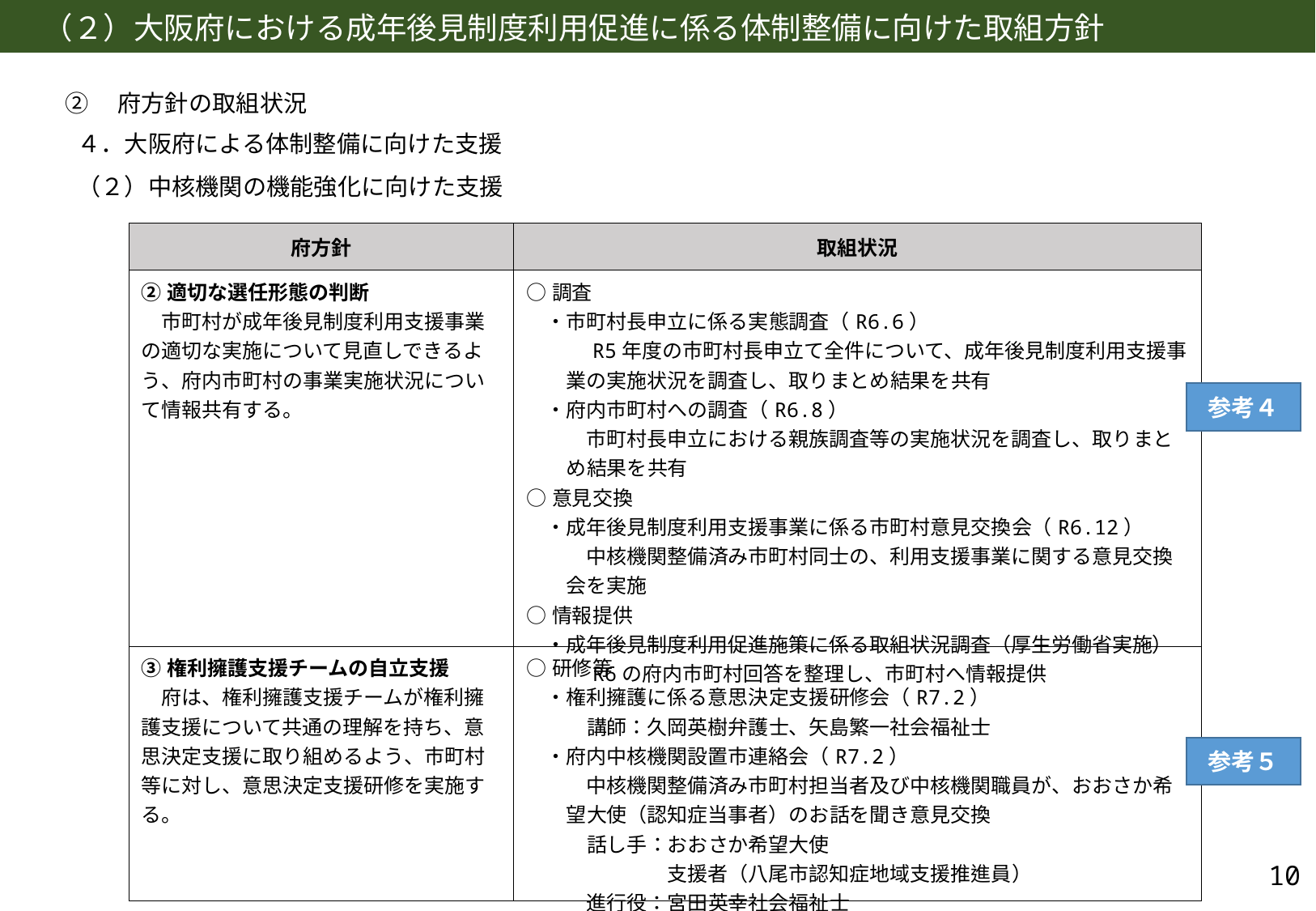

# （２）大阪府における成年後見制度利用促進に係る体制整備に向けた取組方針
②　府方針の取組状況
４．大阪府による体制整備に向けた支援
（２）中核機関の機能強化に向けた支援
| 府方針 | 取組状況 |
| --- | --- |
| ②適切な選任形態の判断 　市町村が成年後見制度利用支援事業の適切な実施について見直しできるよう、府内市町村の事業実施状況について情報共有する。 | ○調査 　・市町村長申立に係る実態調査（R6.6） 　　　R5年度の市町村長申立て全件について、成年後見制度利用支援事 　　業の実施状況を調査し、取りまとめ結果を共有 　・府内市町村への調査（R6.8） 　　　市町村長申立における親族調査等の実施状況を調査し、取りまと 　　め結果を共有 ○意見交換 　・成年後見制度利用支援事業に係る市町村意見交換会（R6.12） 　　　中核機関整備済み市町村同士の、利用支援事業に関する意見交換 　　会を実施 ○情報提供 　・成年後見制度利用促進施策に係る取組状況調査（厚生労働省実施） 　　　R6の府内市町村回答を整理し、市町村へ情報提供 |
| ③権利擁護支援チームの自立支援 　府は、権利擁護支援チームが権利擁護支援について共通の理解を持ち、意思決定支援に取り組めるよう、市町村等に対し、意思決定支援研修を実施する。 | ○研修等 　・権利擁護に係る意思決定支援研修会（R7.2） 　　　講師：久岡英樹弁護士、矢島繁一社会福祉士 　・府内中核機関設置市連絡会（R7.2） 　　　中核機関整備済み市町村担当者及び中核機関職員が、おおさか希 　　望大使（認知症当事者）のお話を聞き意見交換 　　　話し手：おおさか希望大使 　　　　　　　支援者（八尾市認知症地域支援推進員） 　　　進行役：宮田英幸社会福祉士 |
参考４
参考５
10